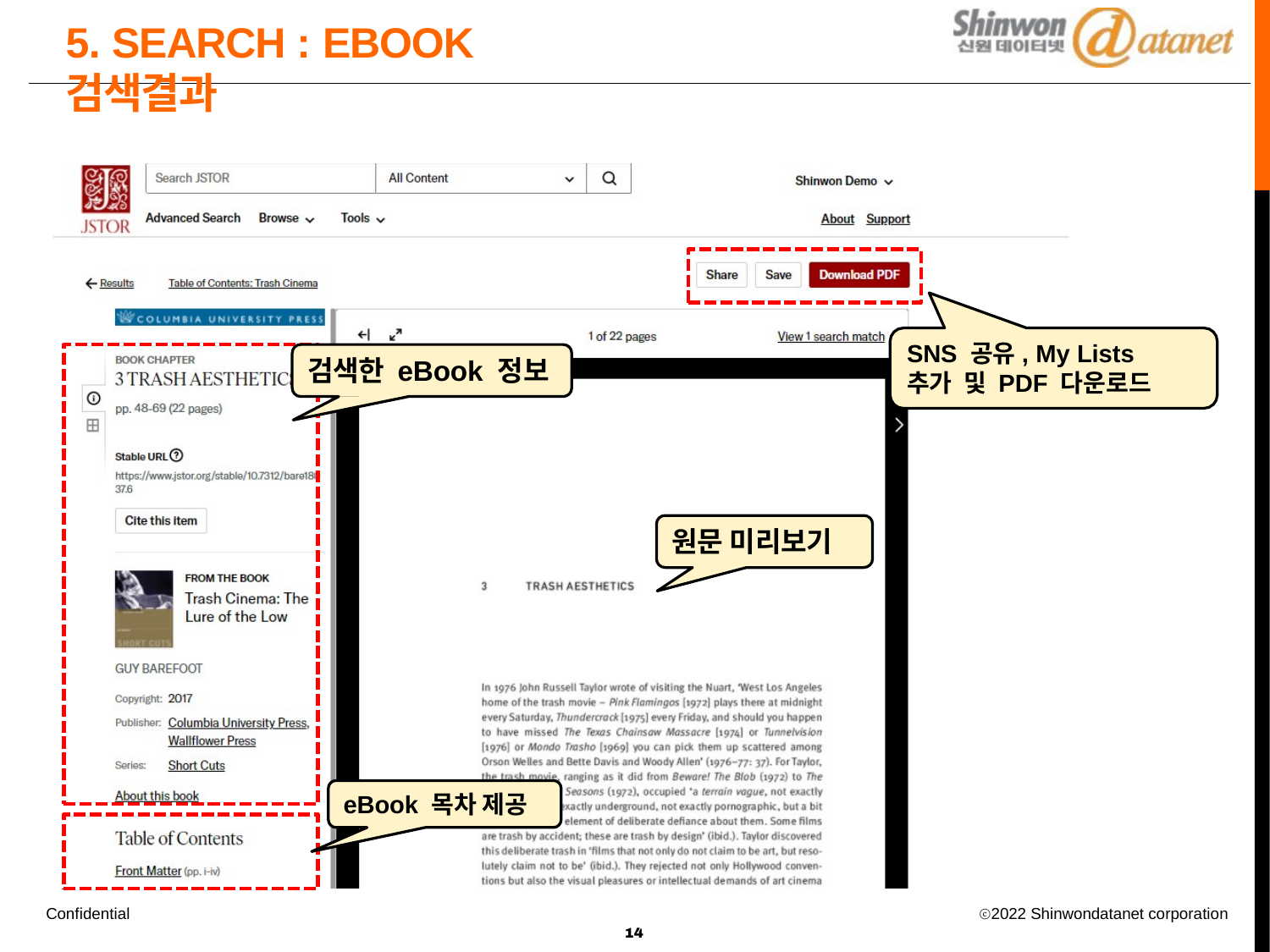

# 5. SEARCH : EBOOK 검색결과

SNS 공유, My Lists 추가  및 PDF 다운로드

검색한 eBook 정보

원문 미리보기

eBook 목차 제공

Confidential
ⓒ2022 Shinwondatanet corporation
14